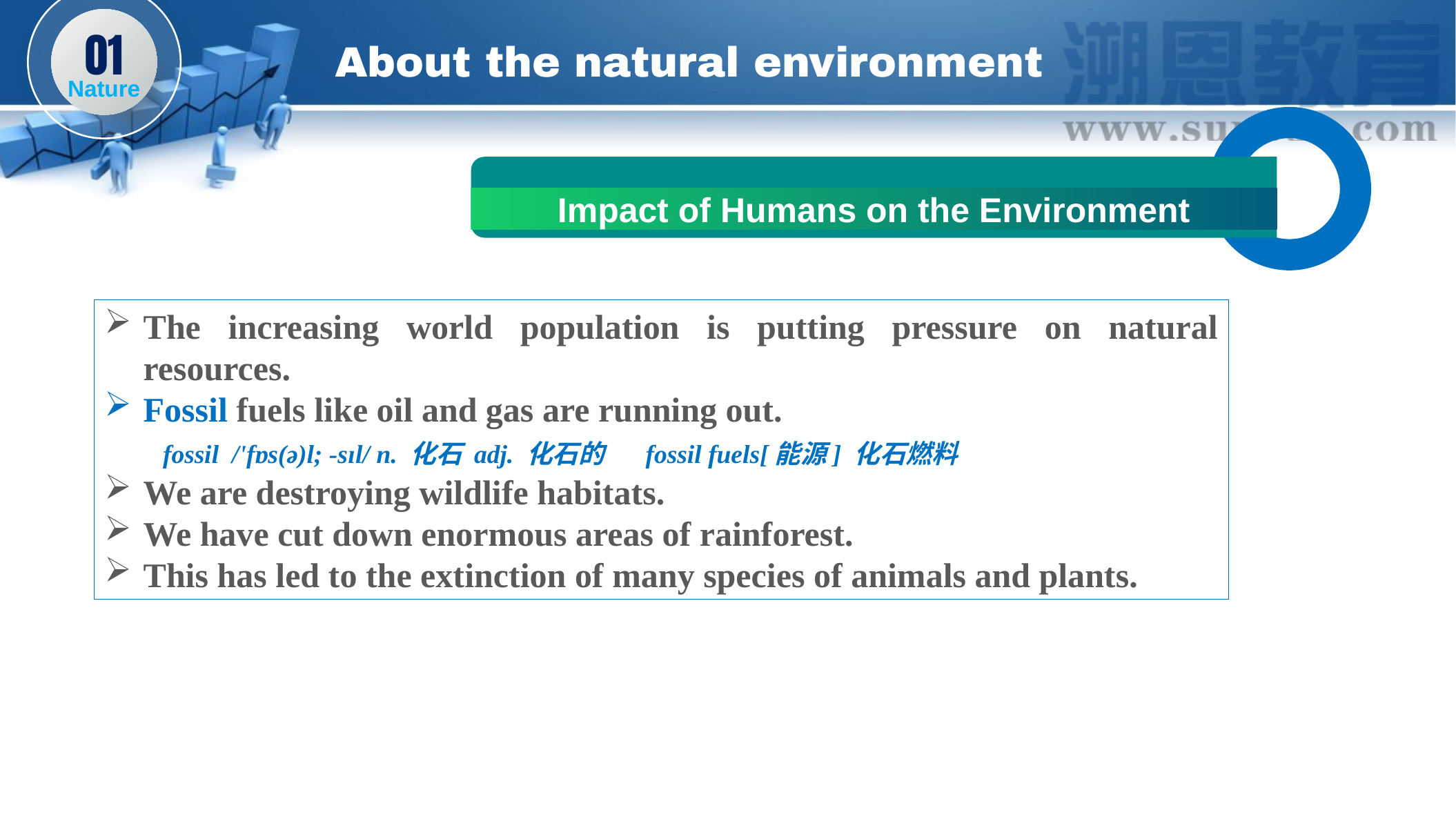

01
Nature
# About the natural environment

Impact of Humans on the Environment

The increasing world population is putting pressure on natural resources.
Fossil fuels like oil and gas are running out.
       fossil  /'fɒs(ə)l; -sɪl/ n. 化石 adj. 化石的      fossil fuels[能源] 化石燃料
We are destroying wildlife habitats.
We have cut down enormous areas of rainforest.
This has led to the extinction of many species of animals and plants.